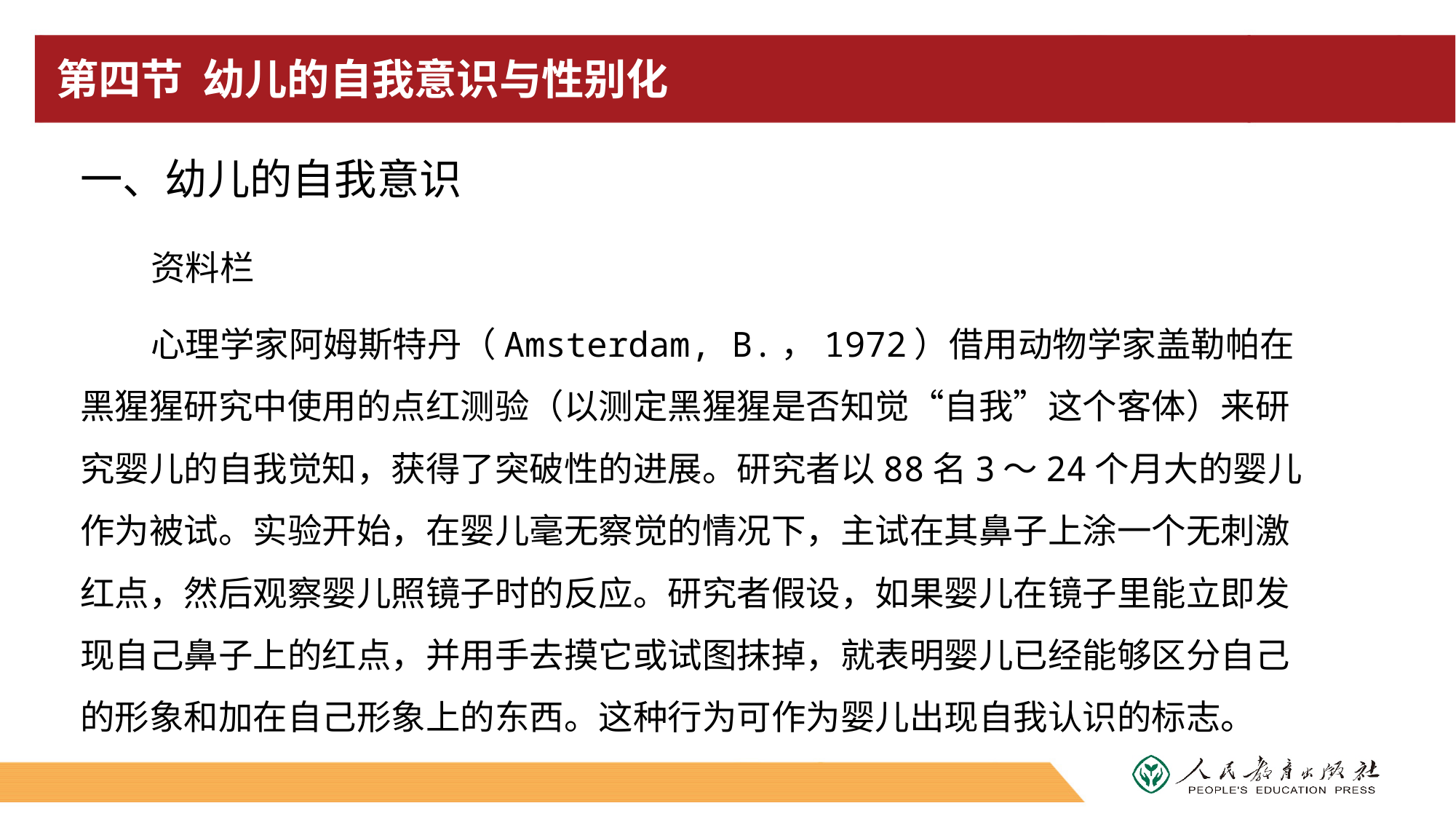

# 第四节  幼儿的自我意识与性别化
一、幼儿的自我意识
资料栏
心理学家阿姆斯特丹（Amsterdam, B.，1972）借用动物学家盖勒帕在黑猩猩研究中使用的点红测验（以测定黑猩猩是否知觉“自我”这个客体）来研究婴儿的自我觉知，获得了突破性的进展。研究者以88名3～24个月大的婴儿作为被试。实验开始，在婴儿毫无察觉的情况下，主试在其鼻子上涂一个无刺激红点，然后观察婴儿照镜子时的反应。研究者假设，如果婴儿在镜子里能立即发现自己鼻子上的红点，并用手去摸它或试图抹掉，就表明婴儿已经能够区分自己的形象和加在自己形象上的东西。这种行为可作为婴儿出现自我认识的标志。